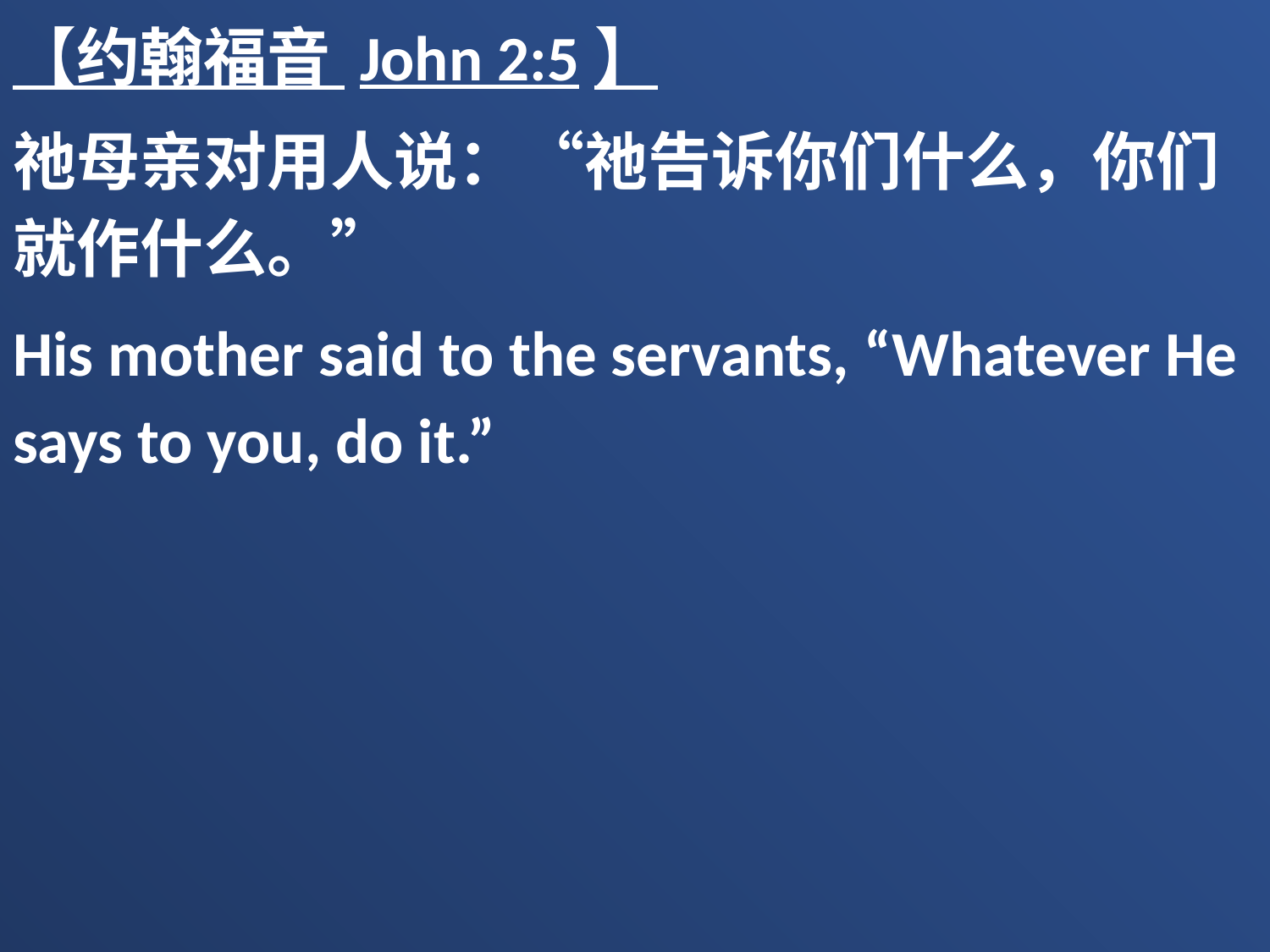

【约翰福音 John 2:5】
祂母亲对用人说：“祂告诉你们什么，你们就作什么。”
His mother said to the servants, “Whatever He says to you, do it.”